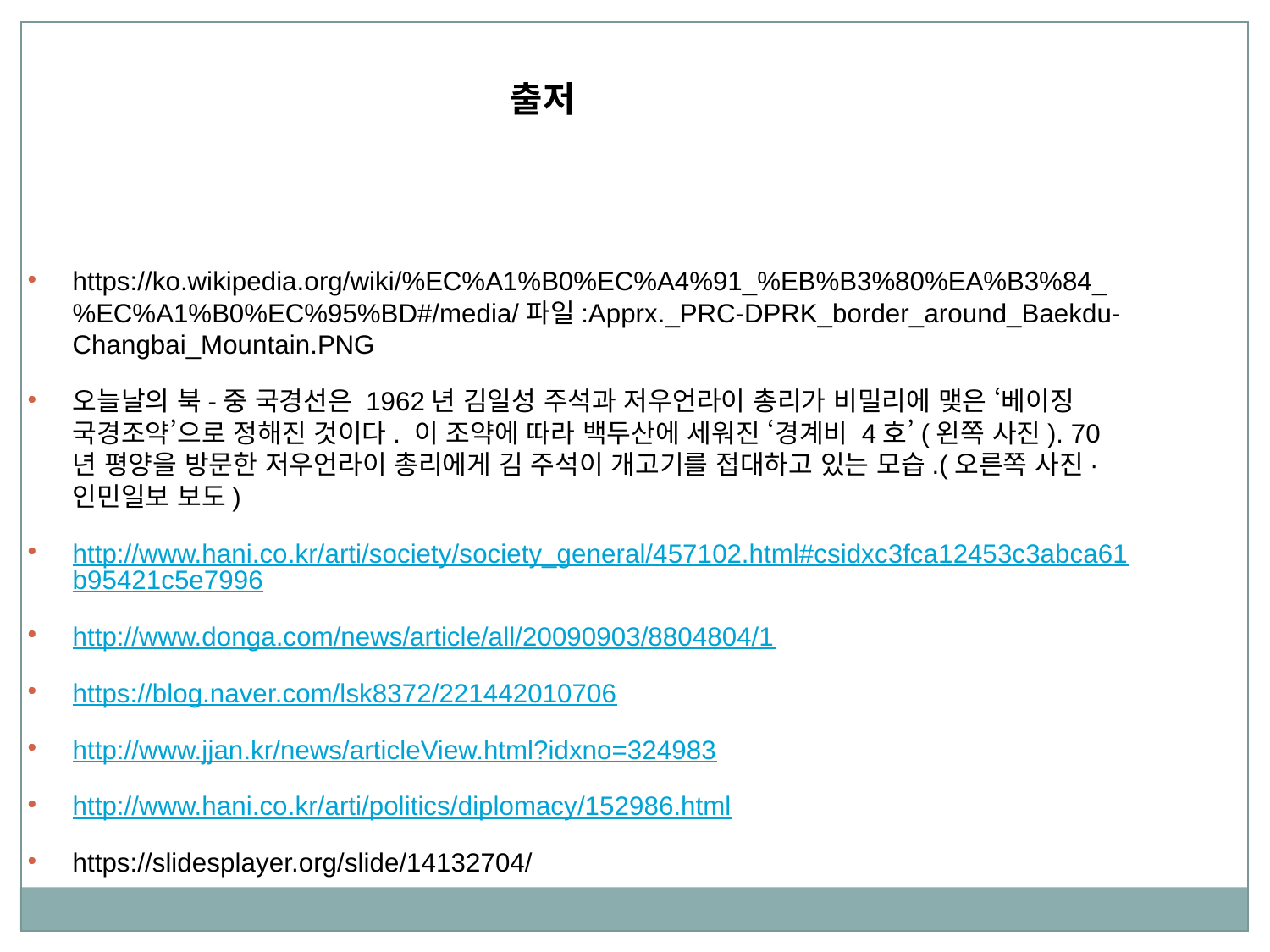

출저

https://ko.wikipedia.org/wiki/%EC%A1%B0%EC%A4%91_%EB%B3%80%EA%B3%84_%EC%A1%B0%EC%95%BD#/media/파일:Apprx._PRC-DPRK_border_around_Baekdu-Changbai_Mountain.PNG
오늘날의 북-중 국경선은 1962년 김일성 주석과 저우언라이 총리가 비밀리에 맺은 ‘베이징 국경조약’으로 정해진 것이다. 이 조약에 따라 백두산에 세워진 ‘경계비 4호’(왼쪽 사진). 70년 평양을 방문한 저우언라이 총리에게 김 주석이 개고기를 접대하고 있는 모습.(오른쪽 사진·인민일보 보도)
http://www.hani.co.kr/arti/society/society_general/457102.html#csidxc3fca12453c3abca61b95421c5e7996
http://www.donga.com/news/article/all/20090903/8804804/1
https://blog.naver.com/lsk8372/221442010706
http://www.jjan.kr/news/articleView.html?idxno=324983
http://www.hani.co.kr/arti/politics/diplomacy/152986.html
https://slidesplayer.org/slide/14132704/